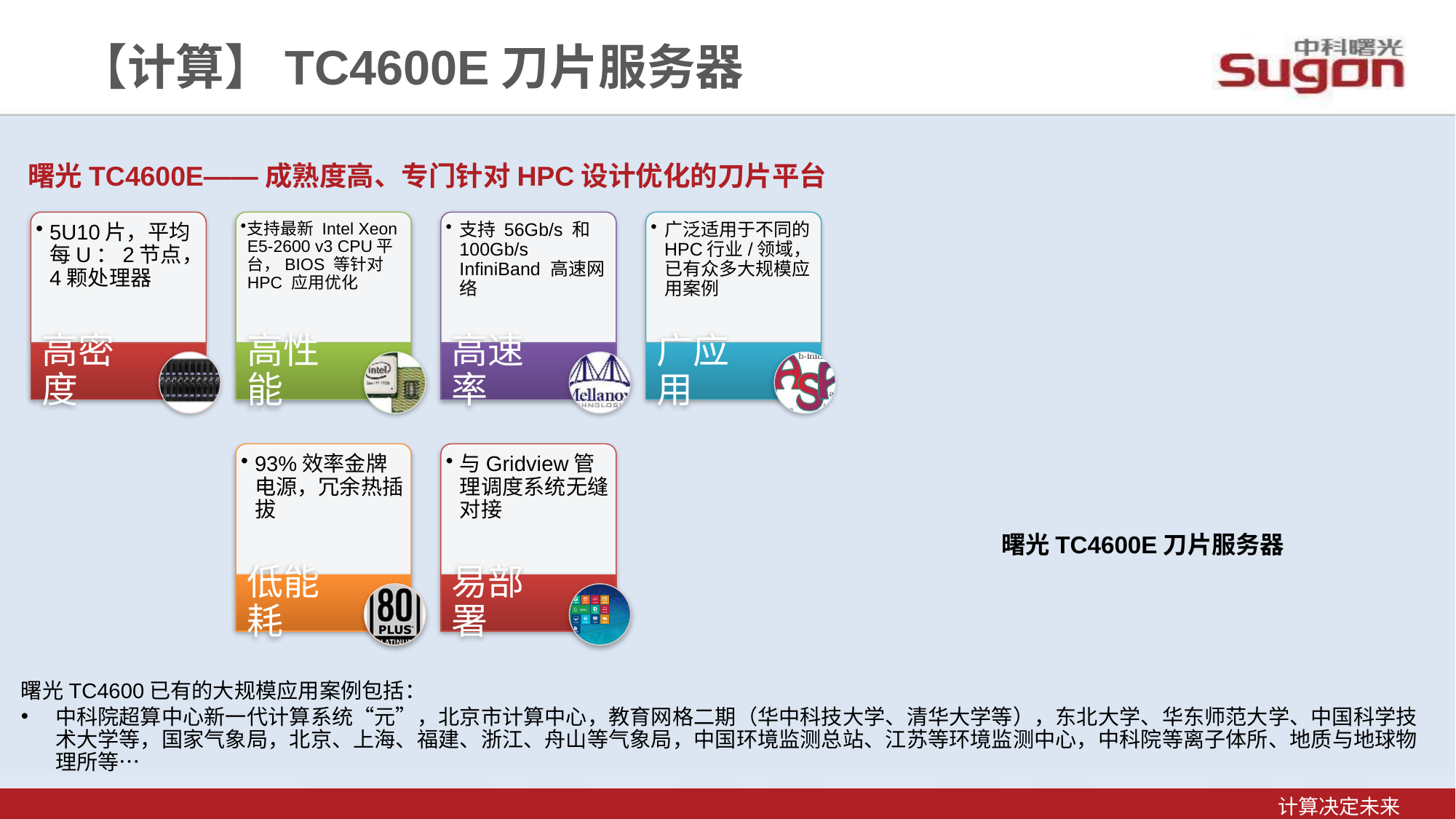

【计算】TC4600E刀片服务器

曙光TC4600E——成熟度高、专门针对HPC设计优化的刀片平台
5U10片，平均每U：2节点，4颗处理器
高密度
支持最新 Intel Xeon E5-2600 v3 CPU平台，BIOS 等针对 HPC 应用优化
高性能
支持 56Gb/s 和 100Gb/s InfiniBand 高速网络
高速率
广泛适用于不同的HPC行业/领域，已有众多大规模应用案例
广应用
93%效率金牌电源，冗余热插拔
低能耗
与Gridview管理调度系统无缝对接
易部署
曙光TC4600E刀片服务器
曙光TC4600已有的大规模应用案例包括：
中科院超算中心新一代计算系统“元”，北京市计算中心，教育网格二期（华中科技大学、清华大学等），东北大学、华东师范大学、中国科学技术大学等，国家气象局，北京、上海、福建、浙江、舟山等气象局，中国环境监测总站、江苏等环境监测中心，中科院等离子体所、地质与地球物理所等…